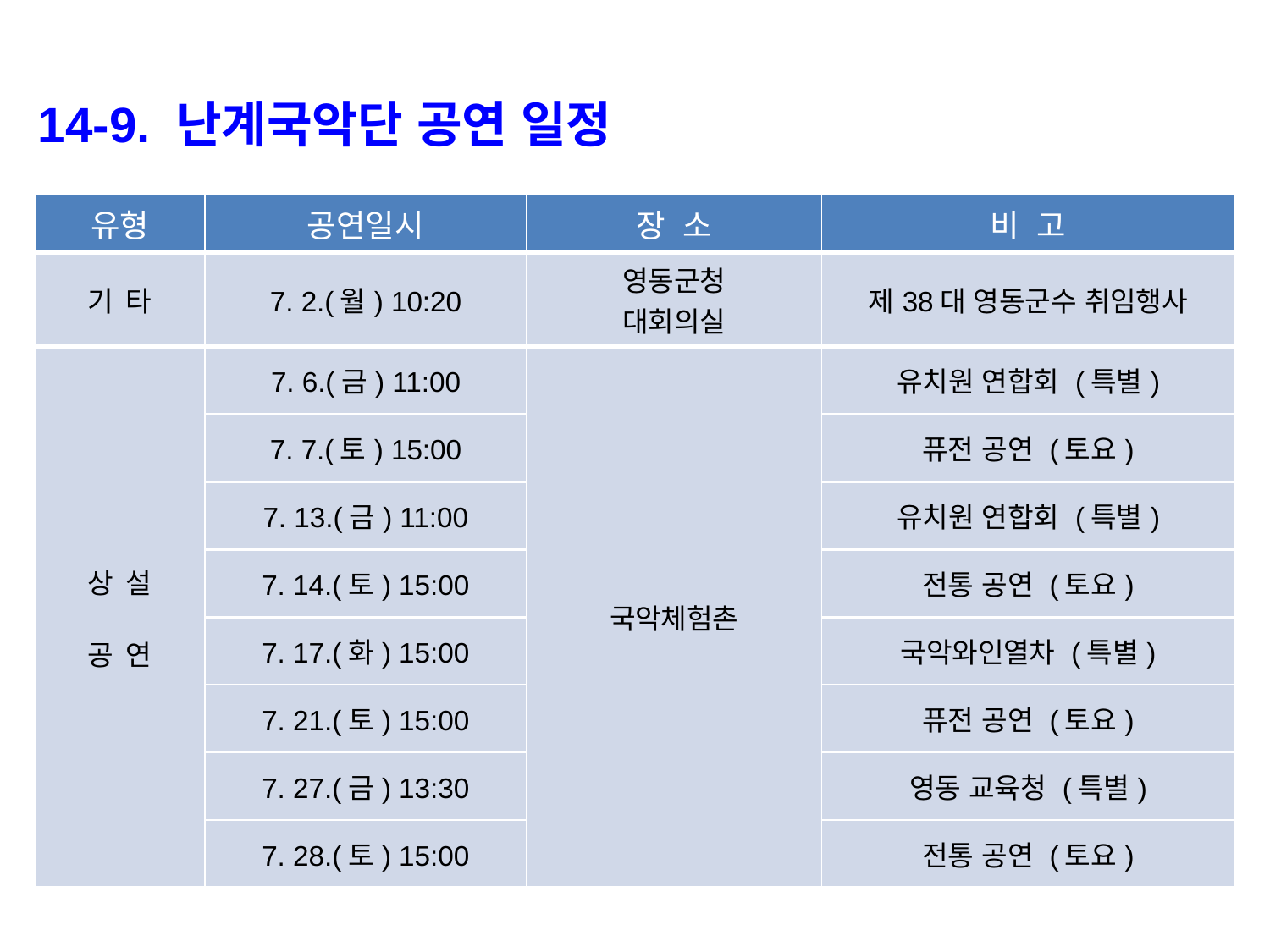

14-9. 난계국악단 공연 일정
| 유형 | 공연일시 | 장 소 | 비 고 |
| --- | --- | --- | --- |
| 기 타 | 7. 2.(월) 10:20 | 영동군청 대회의실 | 제38대 영동군수 취임행사 |
| 상 설 공 연 | 7. 6.(금) 11:00 | 국악체험촌 | 유치원 연합회 (특별) |
|  | 7. 7.(토) 15:00 |  | 퓨전 공연 (토요) |
|  | 7. 13.(금) 11:00 |  | 유치원 연합회 (특별) |
|  | 7. 14.(토) 15:00 |  | 전통 공연 (토요) |
|  | 7. 17.(화) 15:00 |  | 국악와인열차 (특별) |
|  | 7. 21.(토) 15:00 |  | 퓨전 공연 (토요) |
|  | 7. 27.(금) 13:30 |  | 영동 교육청 (특별) |
|  | 7. 28.(토) 15:00 |  | 전통 공연 (토요) |